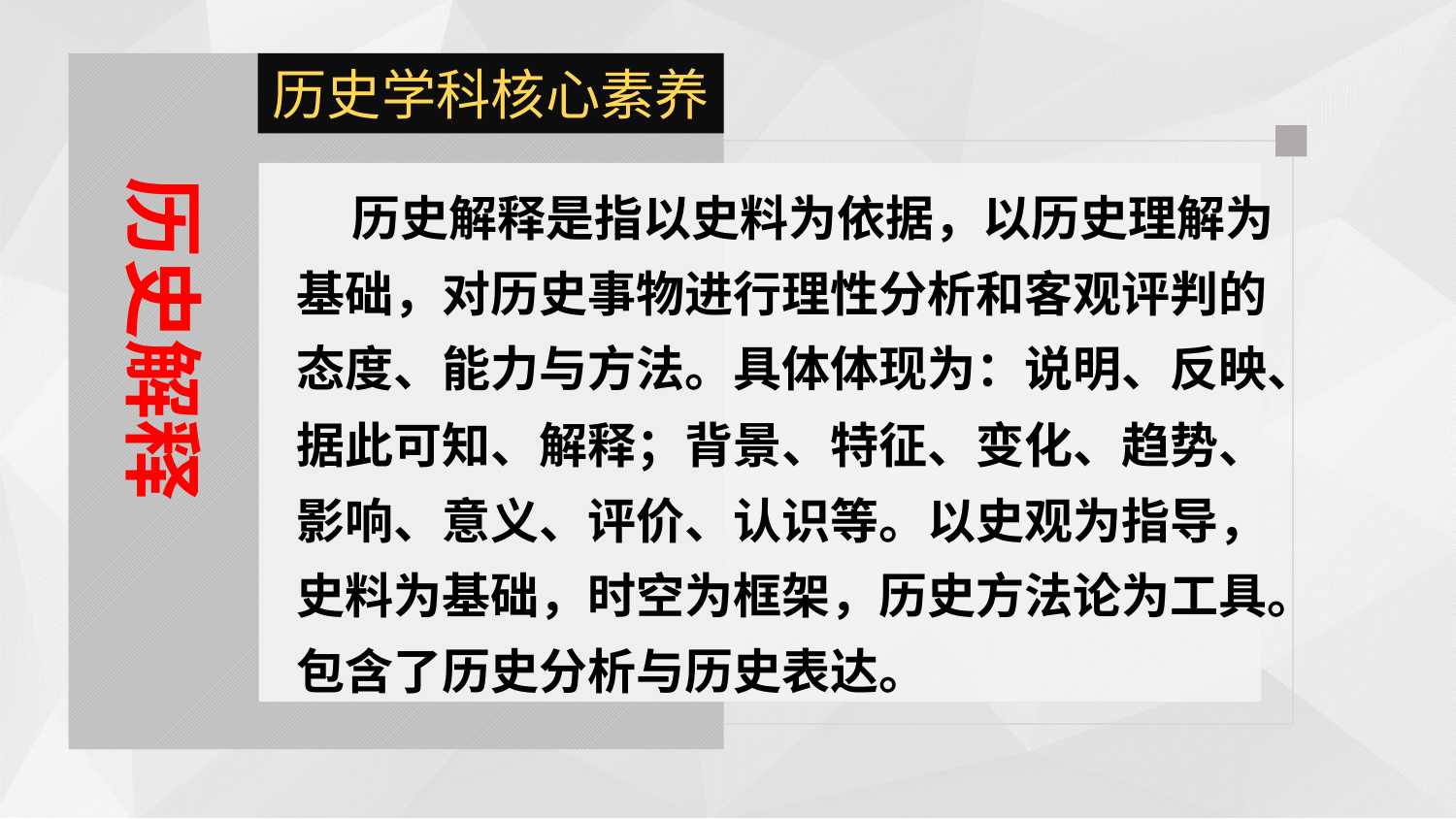

历史学科核心素养

    历史解释是指以史料为依据，以历史理解为基础，对历史事物进行理性分析和客观评判的态度、能力与方法。具体体现为：说明、反映、据此可知、解释；背景、特征、变化、趋势、影响、意义、评价、认识等。以史观为指导，史料为基础，时空为框架，历史方法论为工具。包含了历史分析与历史表达。

历史解释